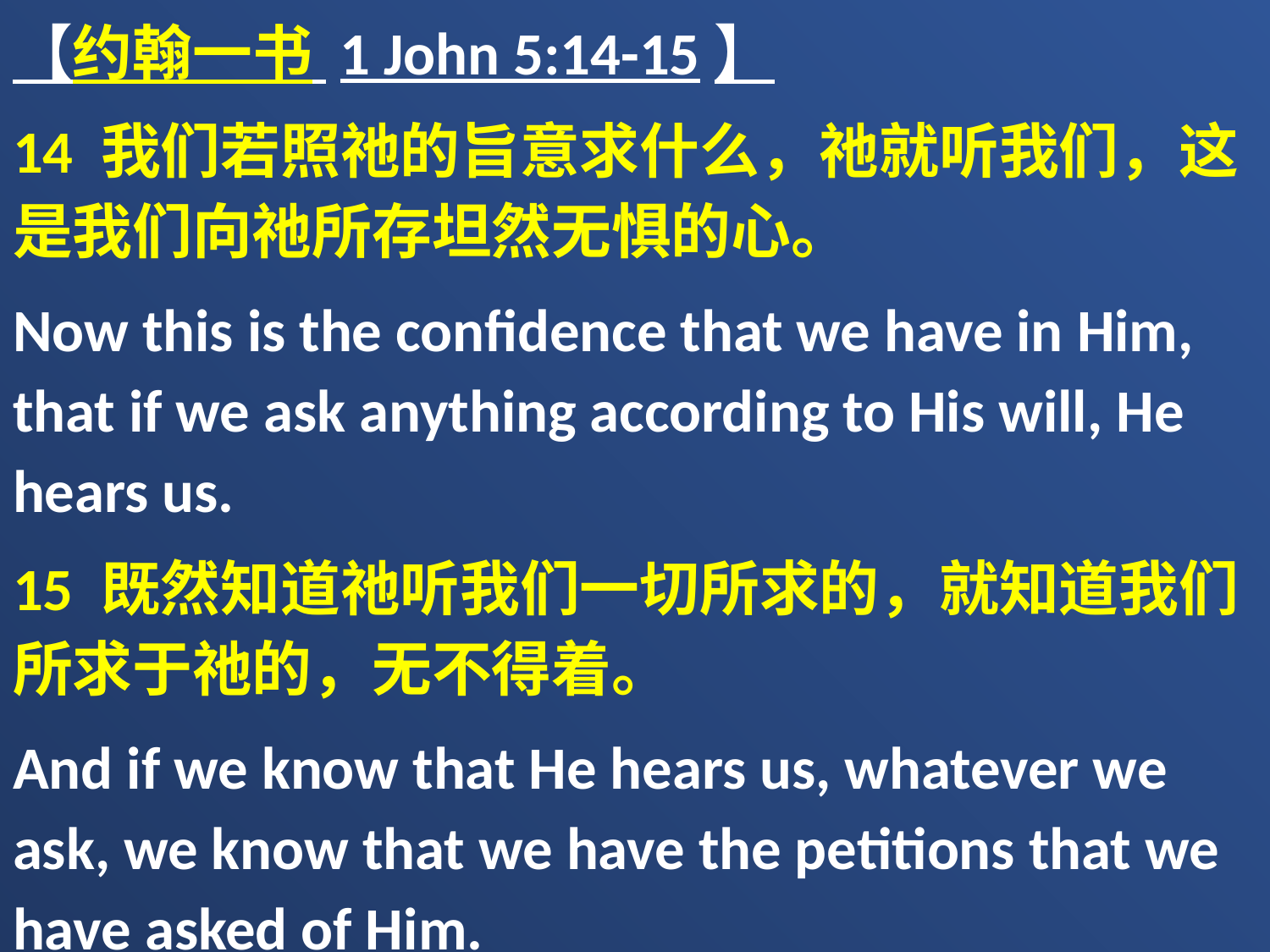

【约翰一书 1 John 5:14-15】
14 我们若照祂的旨意求什么，祂就听我们，这是我们向祂所存坦然无惧的心。
Now this is the confidence that we have in Him, that if we ask anything according to His will, He hears us.
15 既然知道祂听我们一切所求的，就知道我们所求于祂的，无不得着。
And if we know that He hears us, whatever we ask, we know that we have the petitions that we have asked of Him.